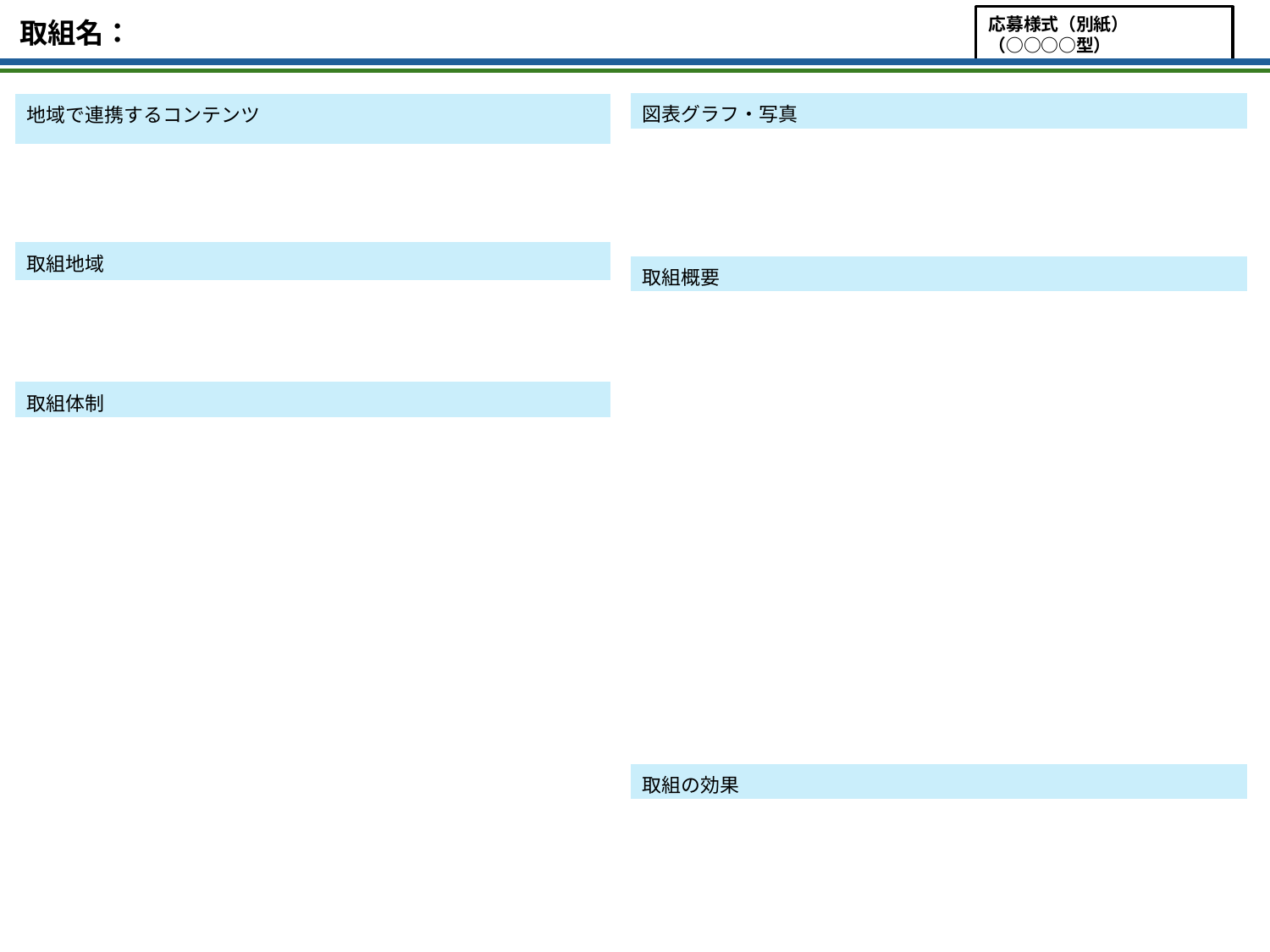

応募様式（別紙）
（○○○○型）
取組名：
| 図表グラフ・写真 |  |
| --- | --- |
|  |  |
| 取組概要 |  |
|  |  |
| 取組の効果 |  |
|  |  |
| 地域で連携するコンテンツ |
| --- |
|  |
| 取組地域 |
|  |
| 取組体制 |
|  |